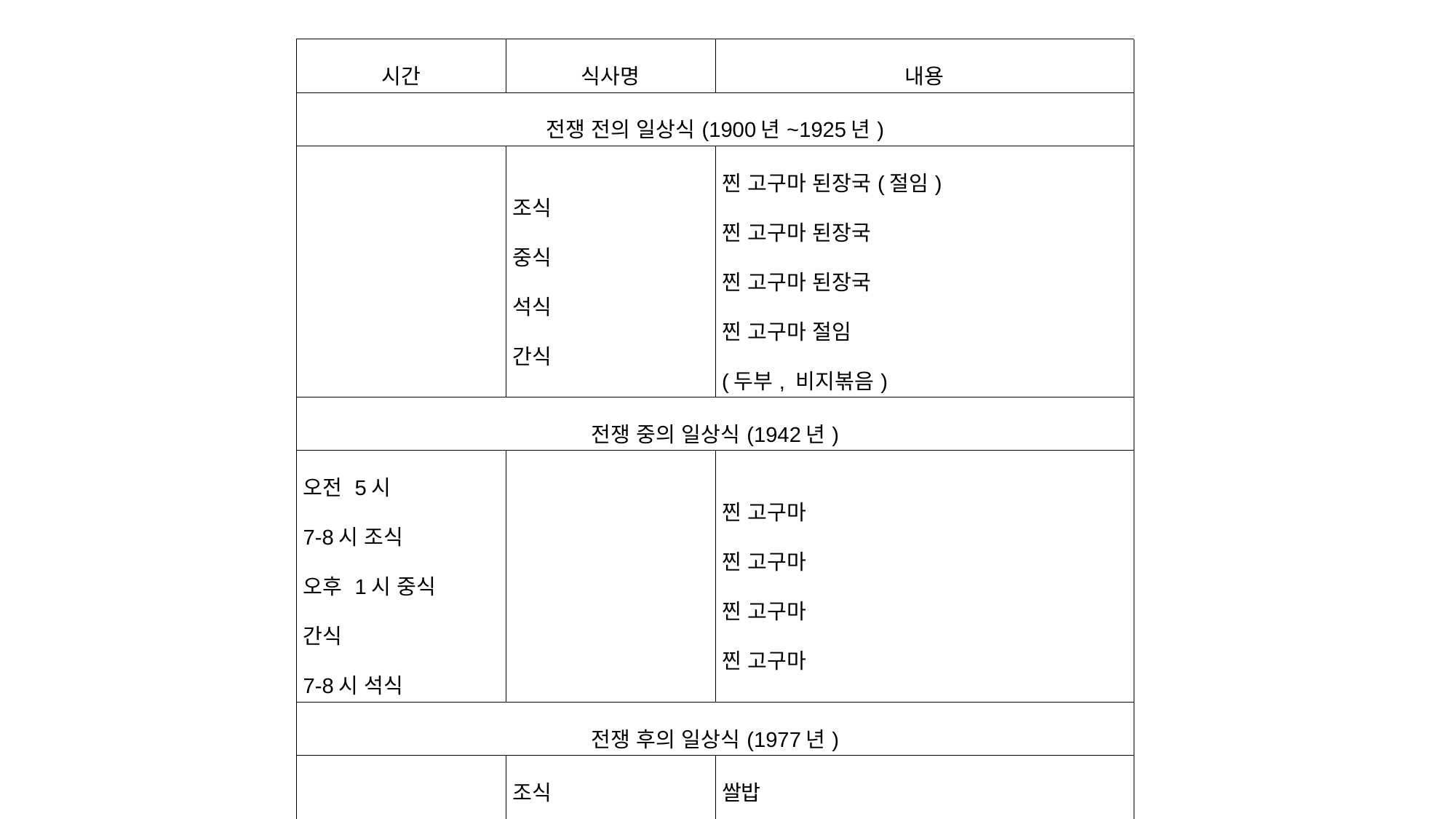

| 시간 | 식사명 | 내용 |
| --- | --- | --- |
| 전쟁 전의 일상식(1900년~1925년) |  |  |
|  | 조식 중식 석식 간식 | 찐 고구마 된장국(절임) 찐 고구마 된장국 찐 고구마 된장국 찐 고구마 절임 (두부, 비지볶음) |
| 전쟁 중의 일상식(1942년) |  |  |
| 오전 5시 7-8시 조식 오후 1시 중식 간식 7-8시 석식 |  | 찐 고구마 찐 고구마 찐 고구마 찐 고구마 |
| 전쟁 후의 일상식(1977년) |  |  |
|  | 조식 중식 석식 | 쌀밥 쌀밥 쌀밥 |